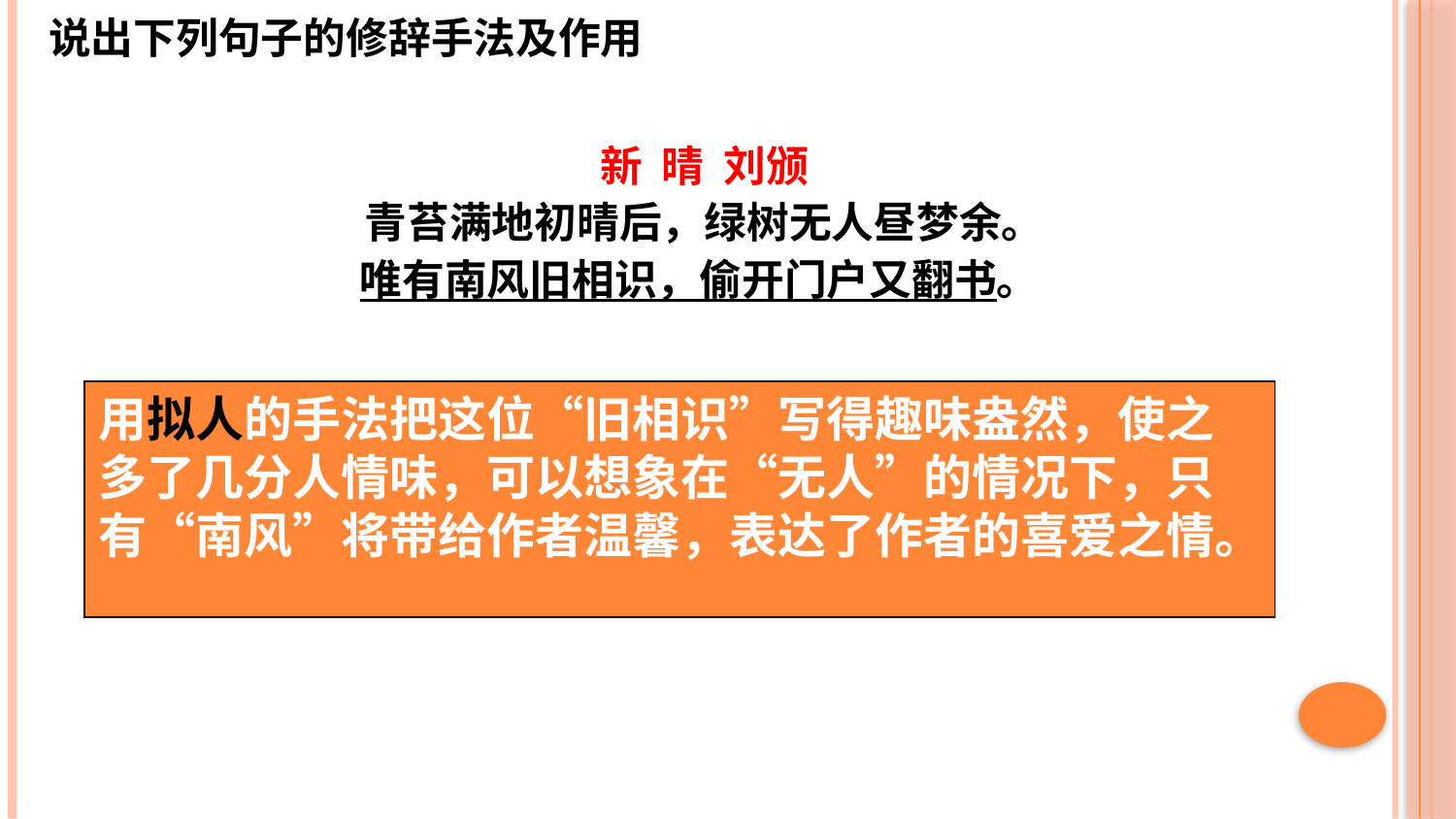

说出下列句子的修辞手法及作用
新  晴  刘颁
青苔满地初晴后，绿树无人昼梦余。
唯有南风旧相识，偷开门户又翻书。
用拟人的手法把这位“旧相识”写得趣味盎然，使之多了几分人情味，可以想象在“无人”的情况下，只有“南风”将带给作者温馨，表达了作者的喜爱之情。